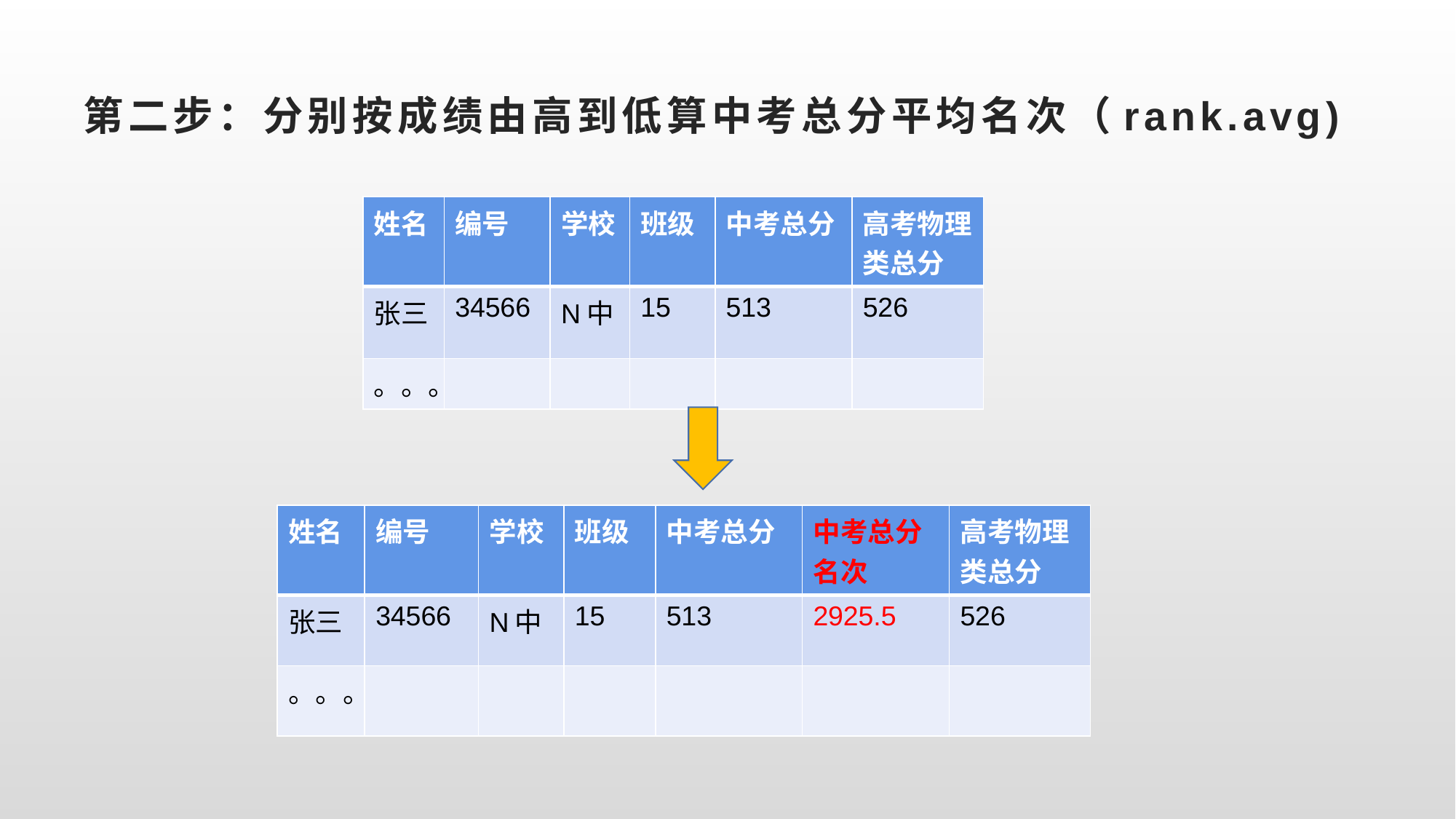

# 第二步：分别按成绩由高到低算中考总分平均名次（rank.avg)
| 姓名 | 编号 | 学校 | 班级 | 中考总分 | 高考物理类总分 |
| --- | --- | --- | --- | --- | --- |
| 张三 | 34566 | N中 | 15 | 513 | 526 |
| 。。。 |  |  |  |  |  |

| 姓名 | 编号 | 学校 | 班级 | 中考总分 | 中考总分名次 | 高考物理类总分 |
| --- | --- | --- | --- | --- | --- | --- |
| 张三 | 34566 | N中 | 15 | 513 | 2925.5 | 526 |
| 。。。 |  |  |  |  |  |  |